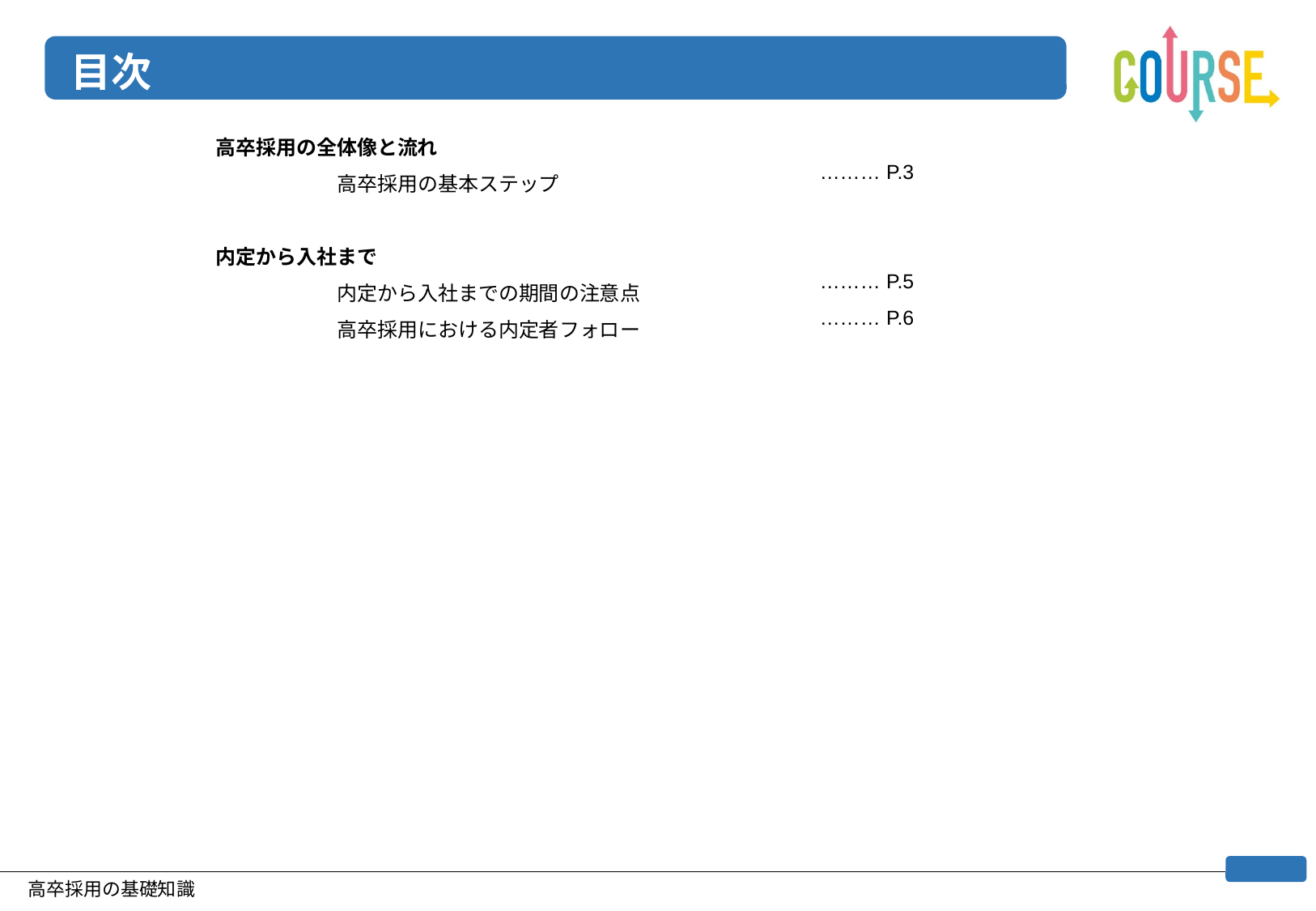

# 目次
高卒採用の全体像と流れ
	高卒採用の基本ステップ

内定から入社まで
	内定から入社までの期間の注意点
	高卒採用における内定者フォロー

……… P.3

……… P.5
……… P.6
2
高卒採用の基礎知識